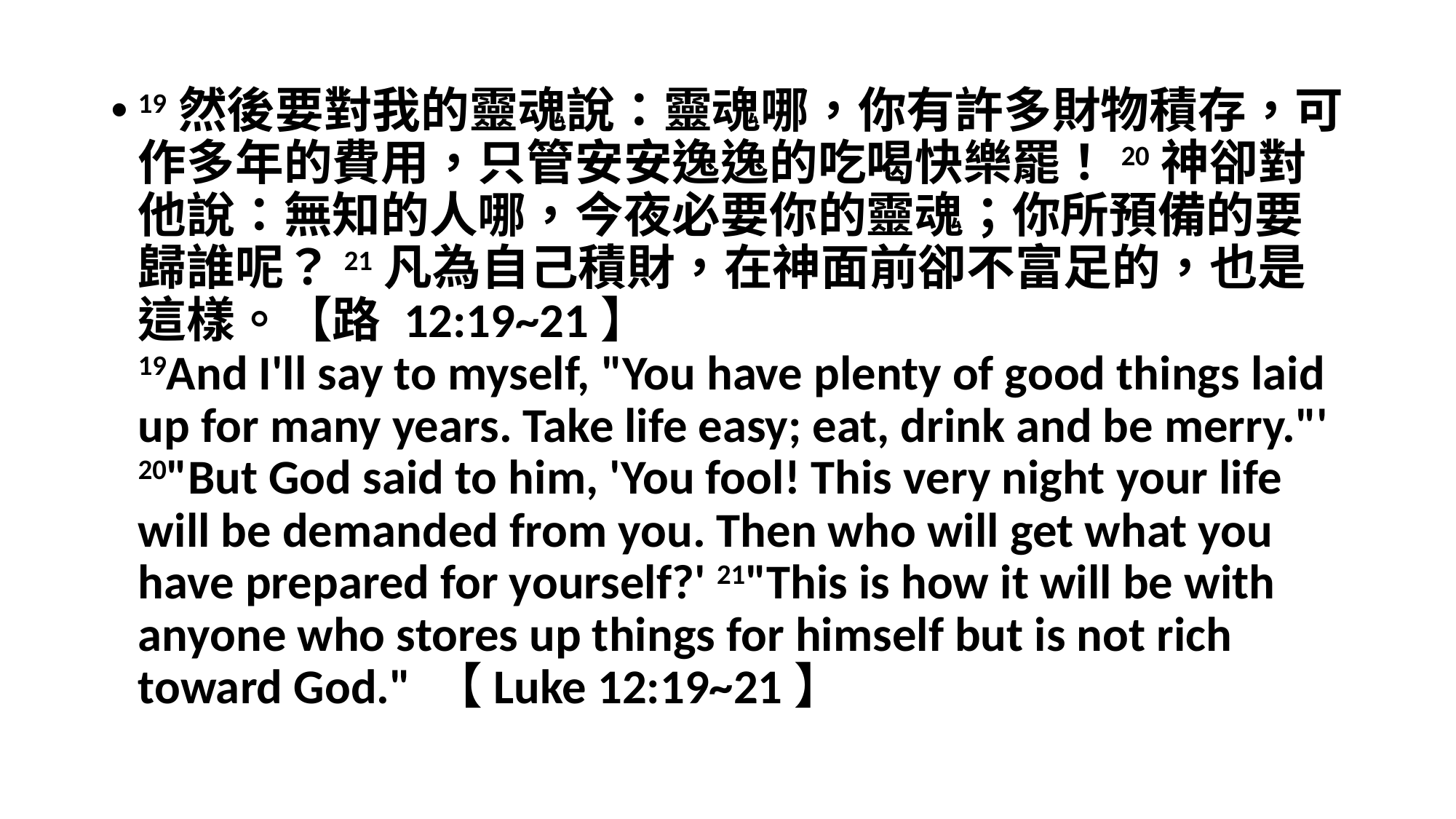

#
19然後要對我的靈魂說：靈魂哪，你有許多財物積存，可作多年的費用，只管安安逸逸的吃喝快樂罷！20神卻對他說：無知的人哪，今夜必要你的靈魂；你所預備的要歸誰呢？21凡為自己積財，在神面前卻不富足的，也是這樣。【路 12:19~21】
19And I'll say to myself, "You have plenty of good things laid up for many years. Take life easy; eat, drink and be merry."' 20"But God said to him, 'You fool! This very night your life will be demanded from you. Then who will get what you have prepared for yourself?' 21"This is how it will be with anyone who stores up things for himself but is not rich toward God." 【Luke 12:19~21】